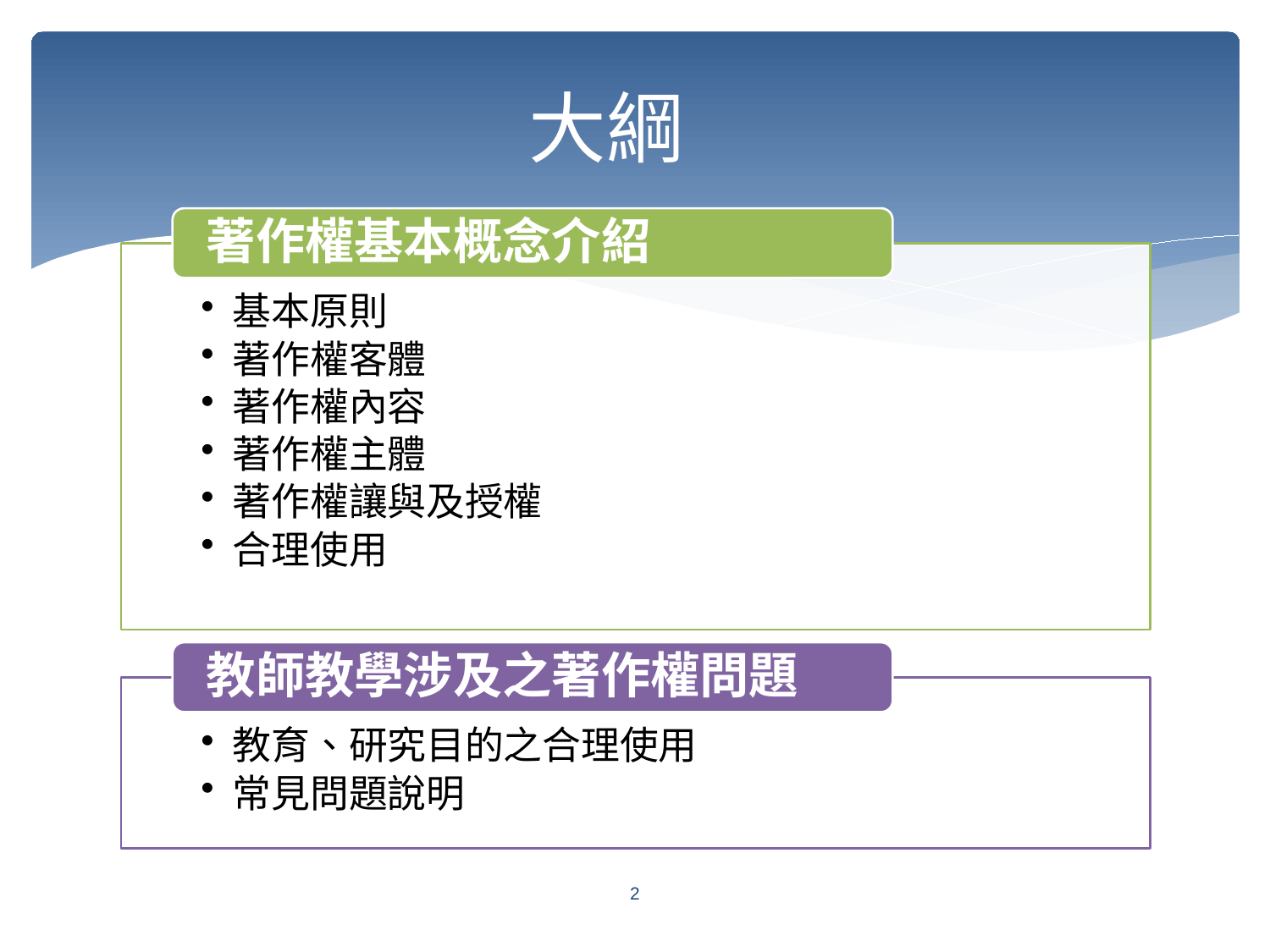

# 大綱
基本原則
著作權客體
著作權內容
著作權主體
著作權讓與及授權
合理使用
著作權基本概念介紹
教育、研究目的之合理使用
常見問題說明
教師教學涉及之著作權問題
2